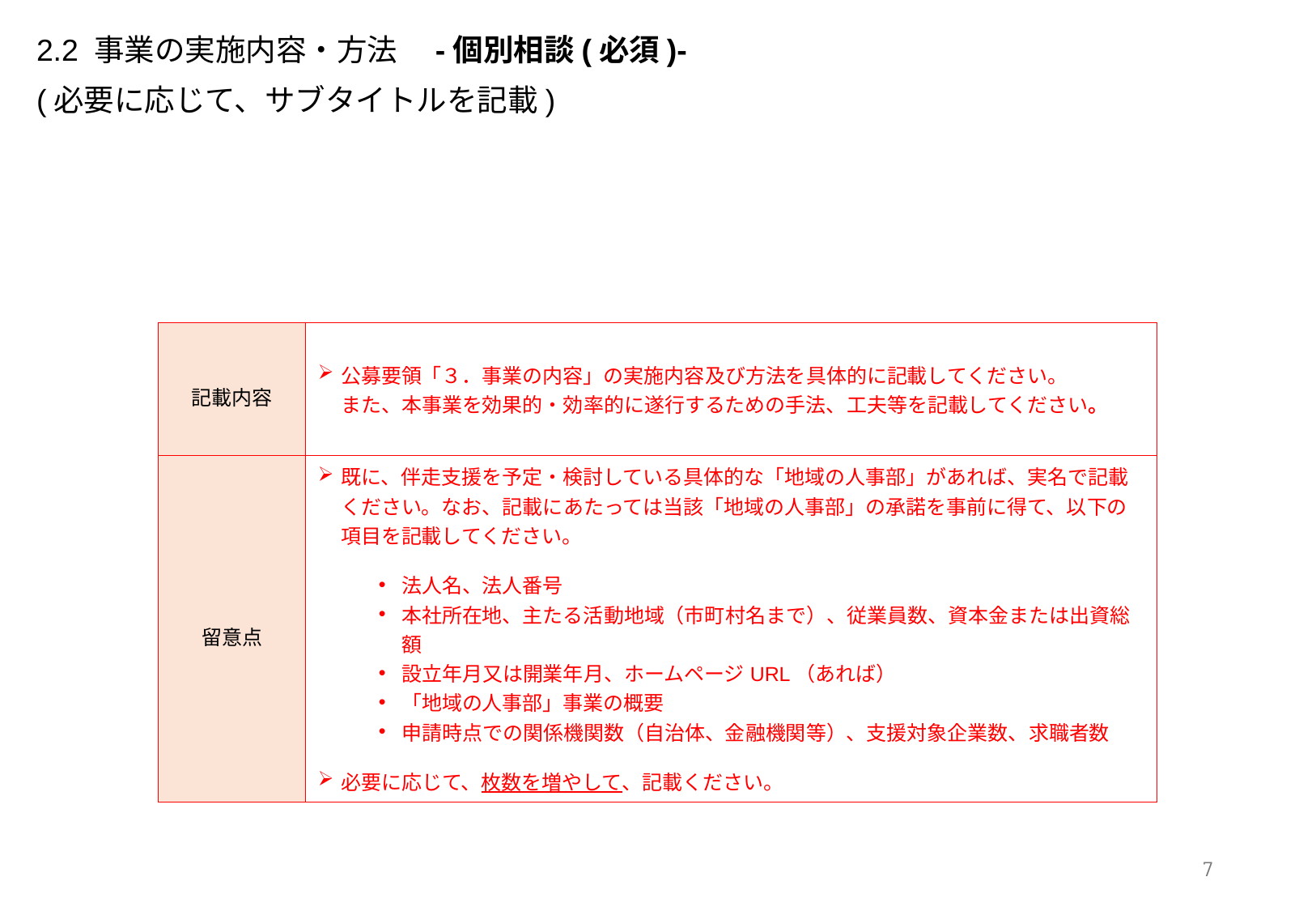

2.2 事業の実施内容・方法　-個別相談(必須)-
(必要に応じて、サブタイトルを記載)
| 記載内容 | 公募要領「３．事業の内容」の実施内容及び方法を具体的に記載してください。 また、本事業を効果的・効率的に遂行するための手法、工夫等を記載してください。 |
| --- | --- |
| 留意点 | 既に、伴走支援を予定・検討している具体的な「地域の人事部」があれば、実名で記載ください。なお、記載にあたっては当該「地域の人事部」の承諾を事前に得て、以下の項目を記載してください。 法人名、法人番号 本社所在地、主たる活動地域（市町村名まで）、従業員数、資本金または出資総額 設立年月又は開業年月、ホームページURL（あれば） 「地域の人事部」事業の概要 申請時点での関係機関数（自治体、金融機関等）、支援対象企業数、求職者数 必要に応じて、枚数を増やして、記載ください。 |
7